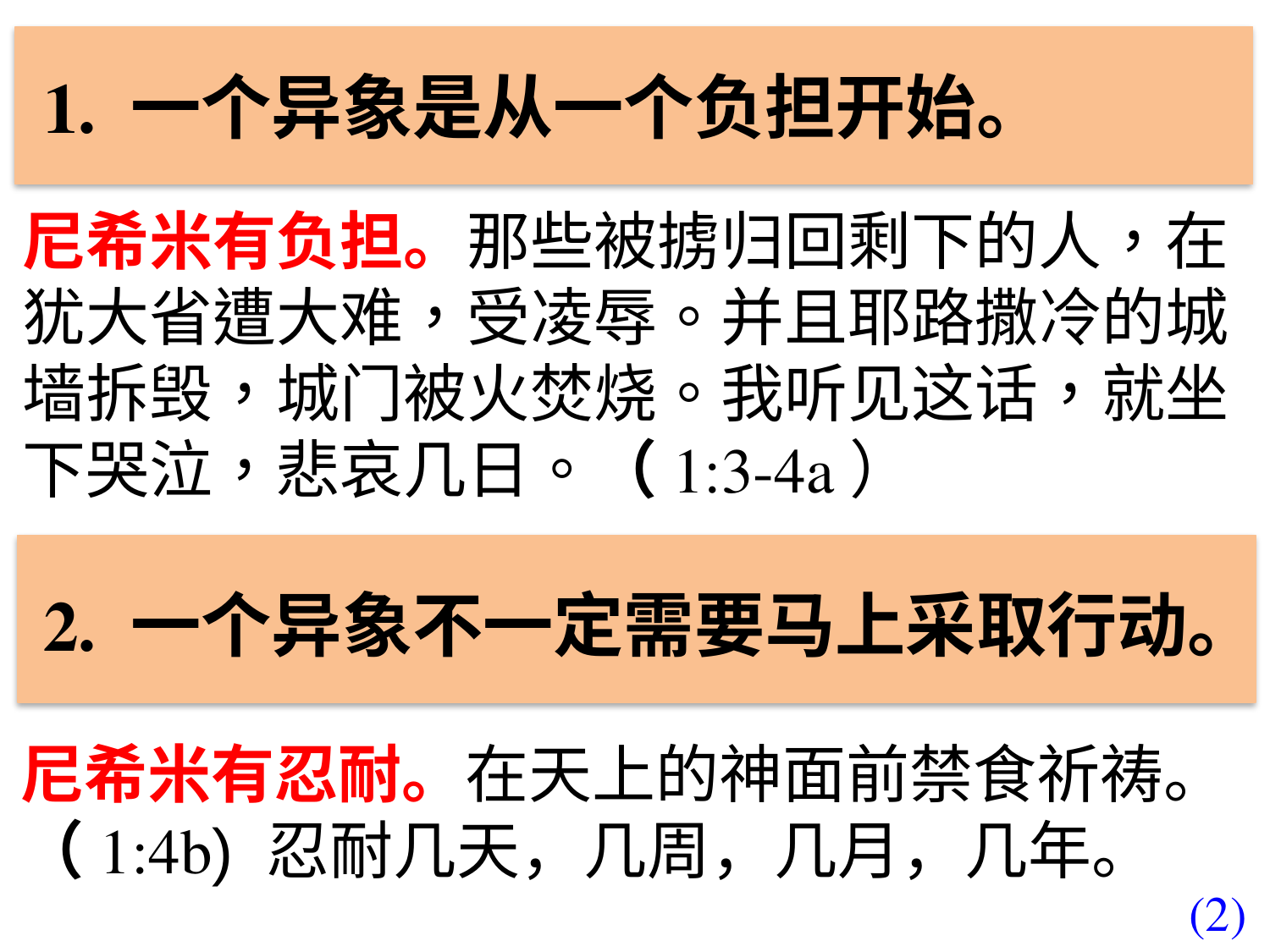

1. 一个异象是从一个负担开始。
尼希米有负担。那些被掳归回剩下的人，在犹大省遭大难，受凌辱。并且耶路撒冷的城墙拆毁，城门被火焚烧。我听见这话，就坐下哭泣，悲哀几日。（1:3-4a）

2. 一个异象不一定需要马上采取行动。
尼希米有忍耐。在天上的神面前禁食祈祷。（1:4b) 忍耐几天，几周，几月，几年。
(2)